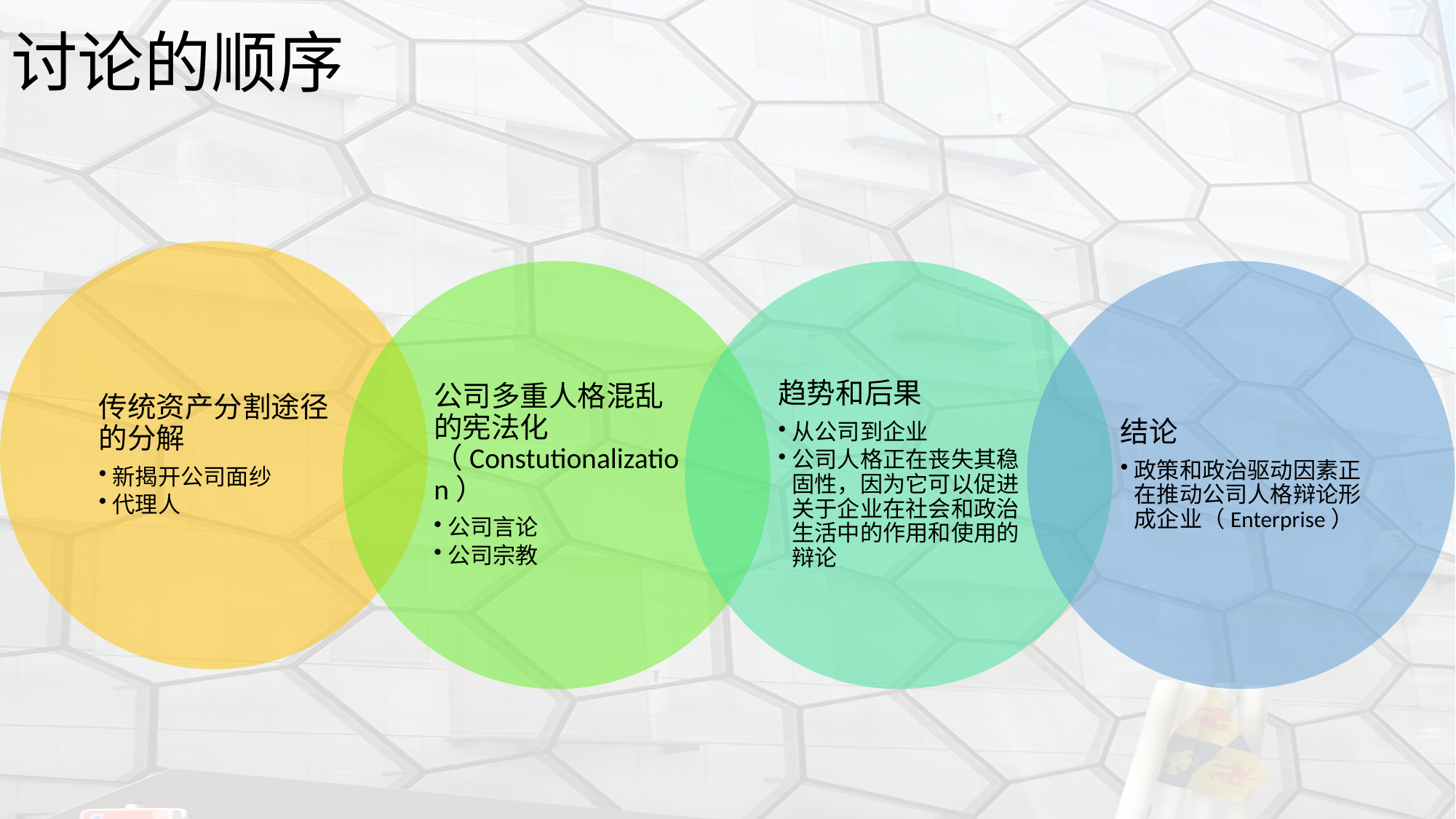

# 讨论的顺序
传统资产分割途径的分解
新揭开公司面纱
代理人
公司多重人格混乱的宪法化（Constutionalization）
公司言论
公司宗教
趋势和后果
从公司到企业
公司人格正在丧失其稳固性，因为它可以促进关于企业在社会和政治生活中的作用和使用的辩论
结论
政策和政治驱动因素正在推动公司人格辩论形成企业（Enterprise）